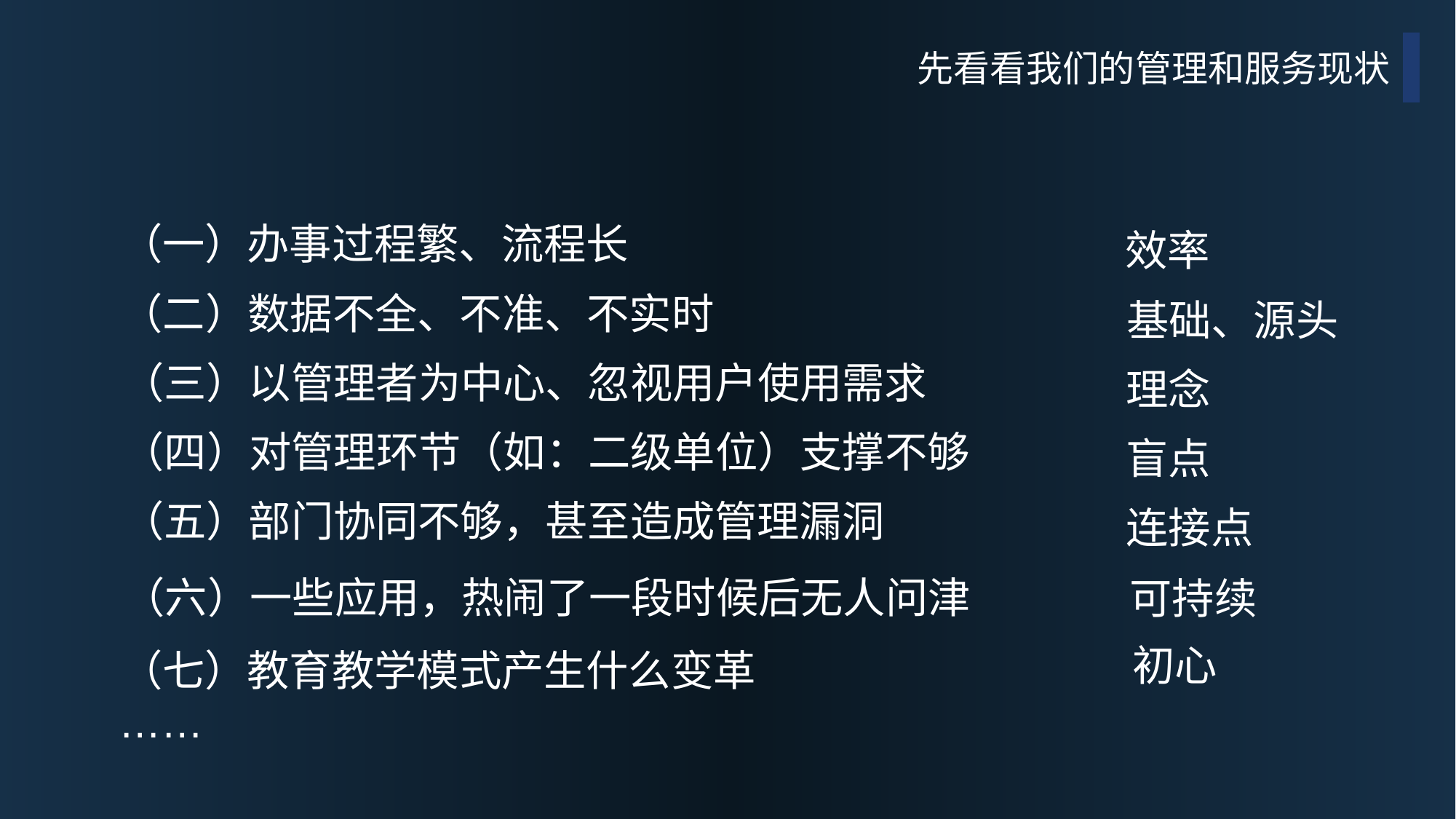

先看看我们的管理和服务现状
效率
（一）办事过程繁、流程长
基础、源头
（二）数据不全、不准、不实时
理念
（三）以管理者为中心、忽视用户使用需求
盲点
（四）对管理环节（如：二级单位）支撑不够
连接点
（五）部门协同不够，甚至造成管理漏洞
可持续
（六）一些应用，热闹了一段时候后无人问津
初心
（七）教育教学模式产生什么变革
……